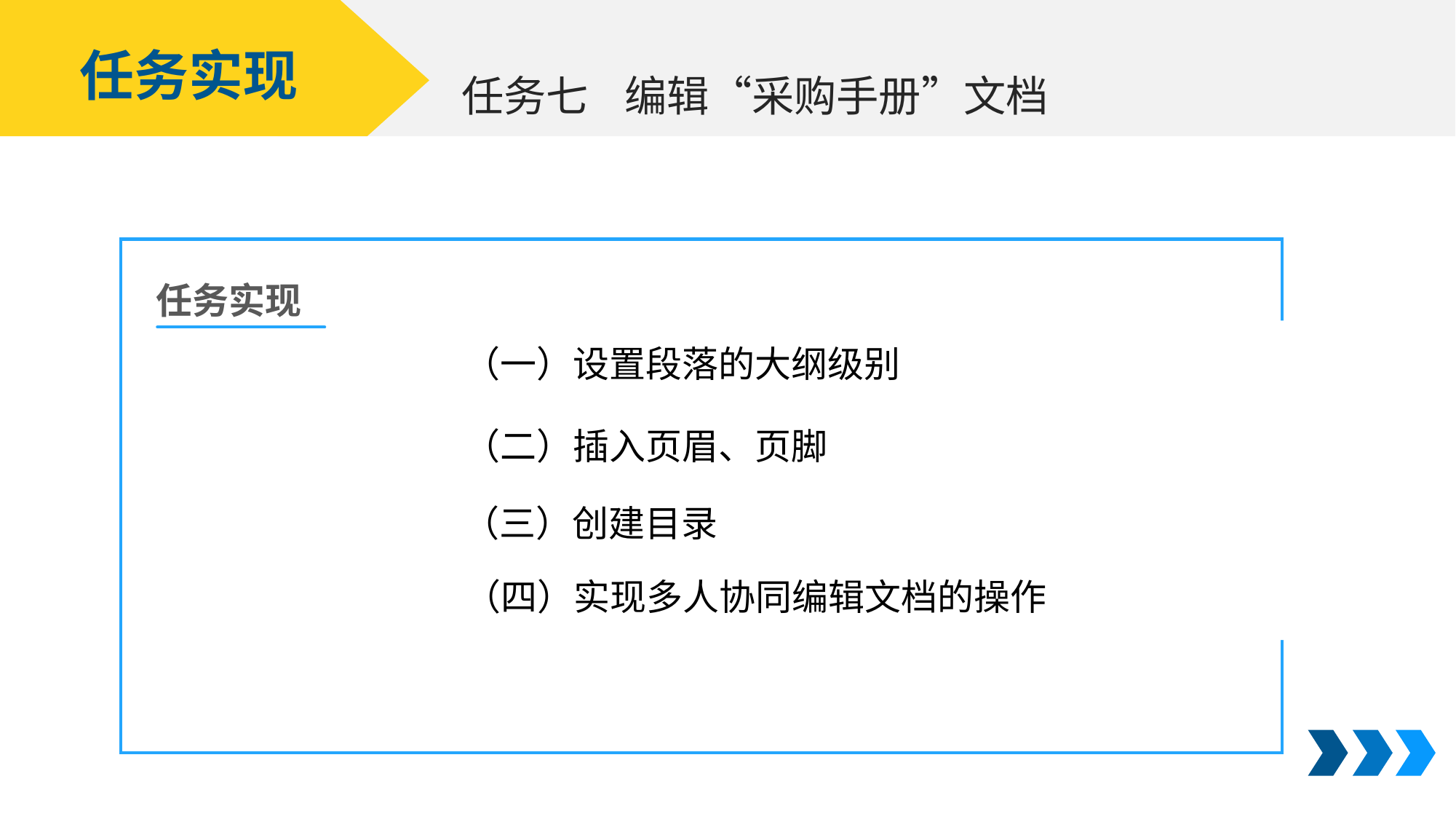

任务实现
编辑“采购手册”文档
任务七

任务实现

（一）设置段落的大纲级别
（二）插入页眉、页脚
（三）创建目录
（四）实现多人协同编辑文档的操作